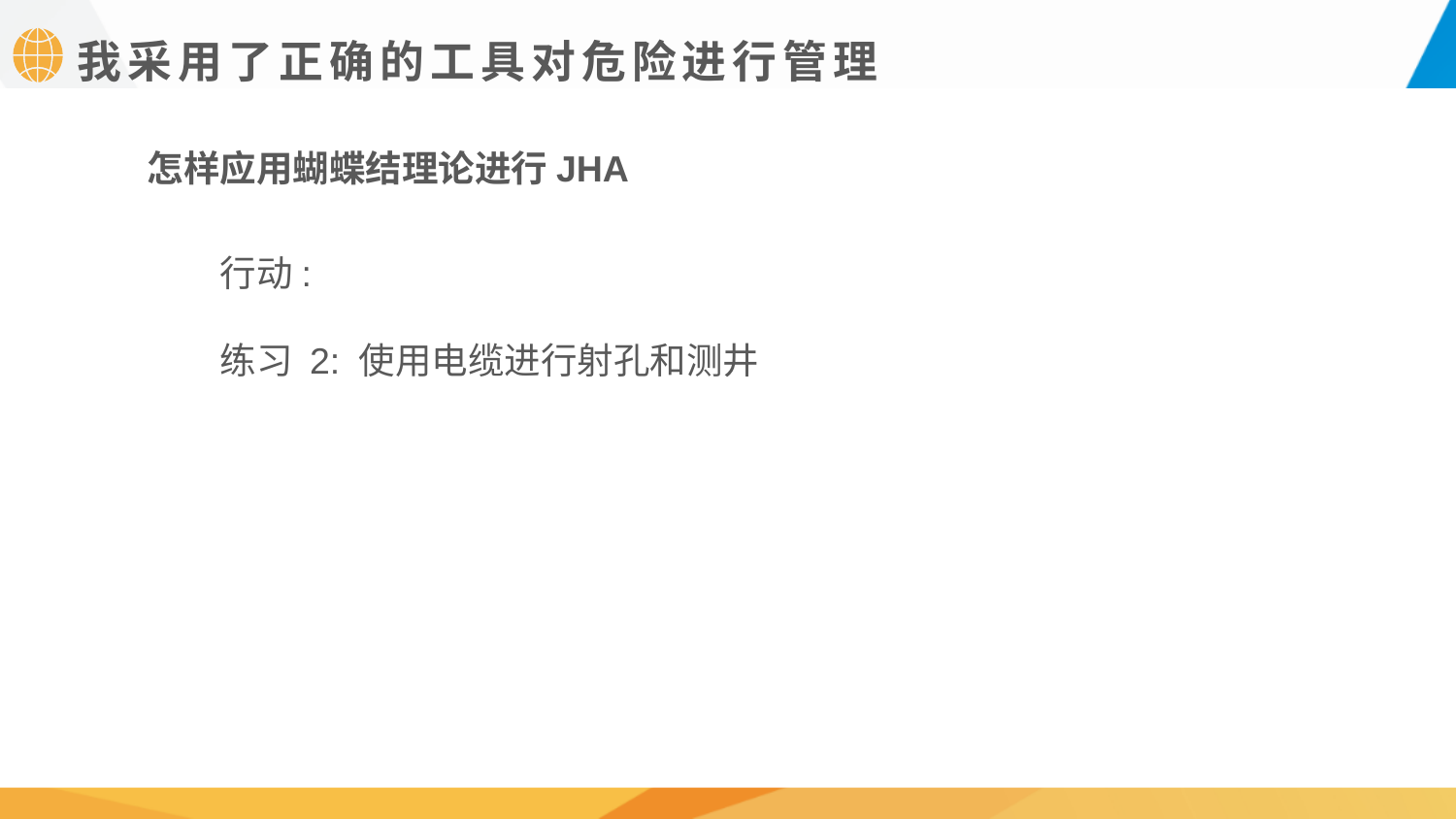

我采用了正确的工具对危险进行管理

怎样应用蝴蝶结理论进行JHA

行动:

练习 2: 使用电缆进行射孔和测井